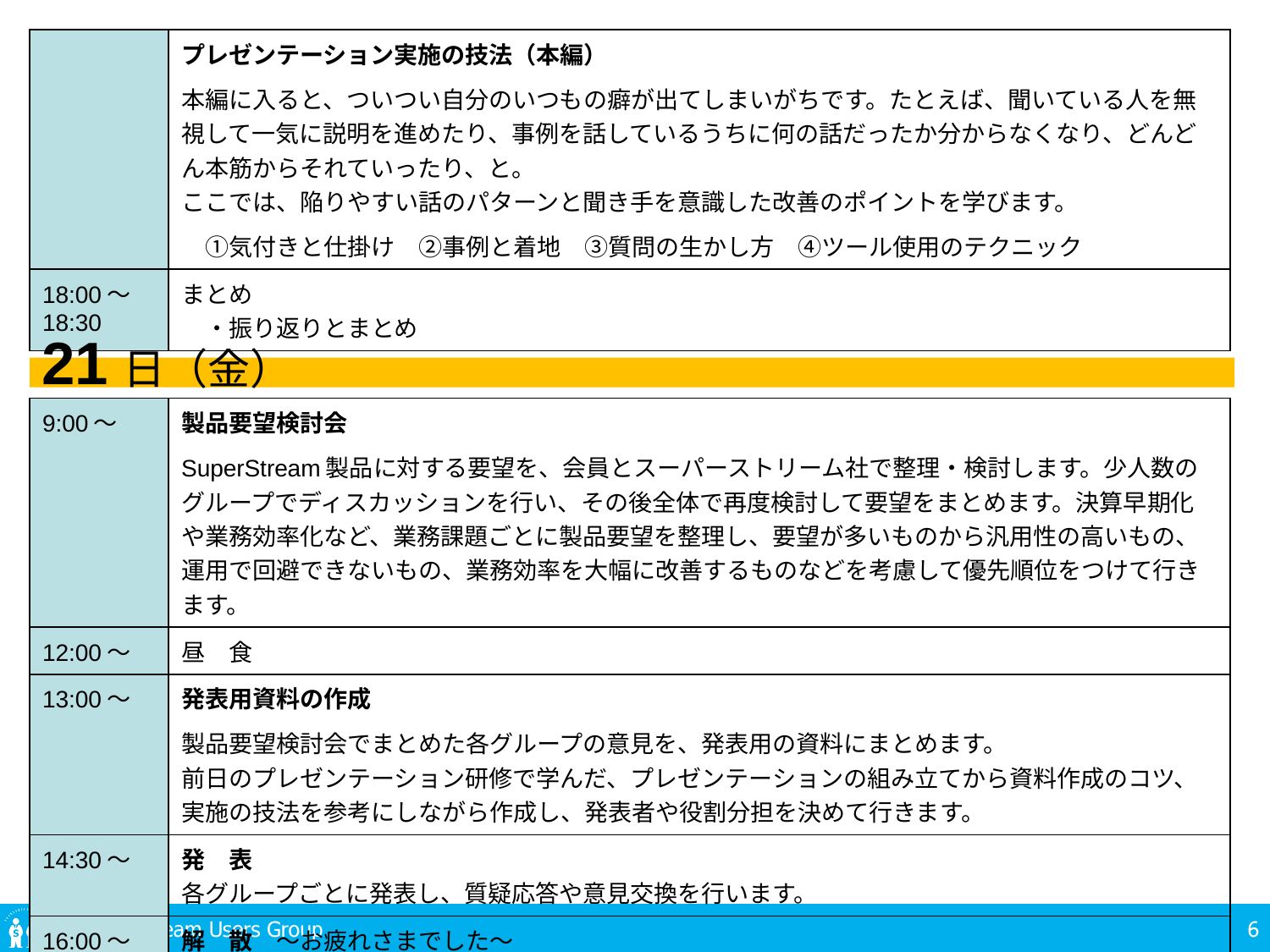

|  | プレゼンテーション実施の技法（本編） 本編に入ると、ついつい自分のいつもの癖が出てしまいがちです。たとえば、聞いている人を無視して一気に説明を進めたり、事例を話しているうちに何の話だったか分からなくなり、どんどん本筋からそれていったり、と。 ここでは、陥りやすい話のパターンと聞き手を意識した改善のポイントを学びます。 　①気付きと仕掛け　②事例と着地　③質問の生かし方　④ツール使用のテクニック |
| --- | --- |
| 18:00～18:30 | まとめ 　・振り返りとまとめ |
21日（金）

| 9:00～ | 製品要望検討会 SuperStream製品に対する要望を、会員とスーパーストリーム社で整理・検討します。少人数のグループでディスカッションを行い、その後全体で再度検討して要望をまとめます。決算早期化や業務効率化など、業務課題ごとに製品要望を整理し、要望が多いものから汎用性の高いもの、運用で回避できないもの、業務効率を大幅に改善するものなどを考慮して優先順位をつけて行きます。 |
| --- | --- |
| 12:00～ | 昼　食 |
| 13:00～ | 発表用資料の作成 製品要望検討会でまとめた各グループの意見を、発表用の資料にまとめます。 前日のプレゼンテーション研修で学んだ、プレゼンテーションの組み立てから資料作成のコツ、実施の技法を参考にしながら作成し、発表者や役割分担を決めて行きます。 |
| 14:30～ | 発　表 各グループごとに発表し、質疑応答や意見交換を行います。 |
| 16:00～ | 解　散　～お疲れさまでした～ |